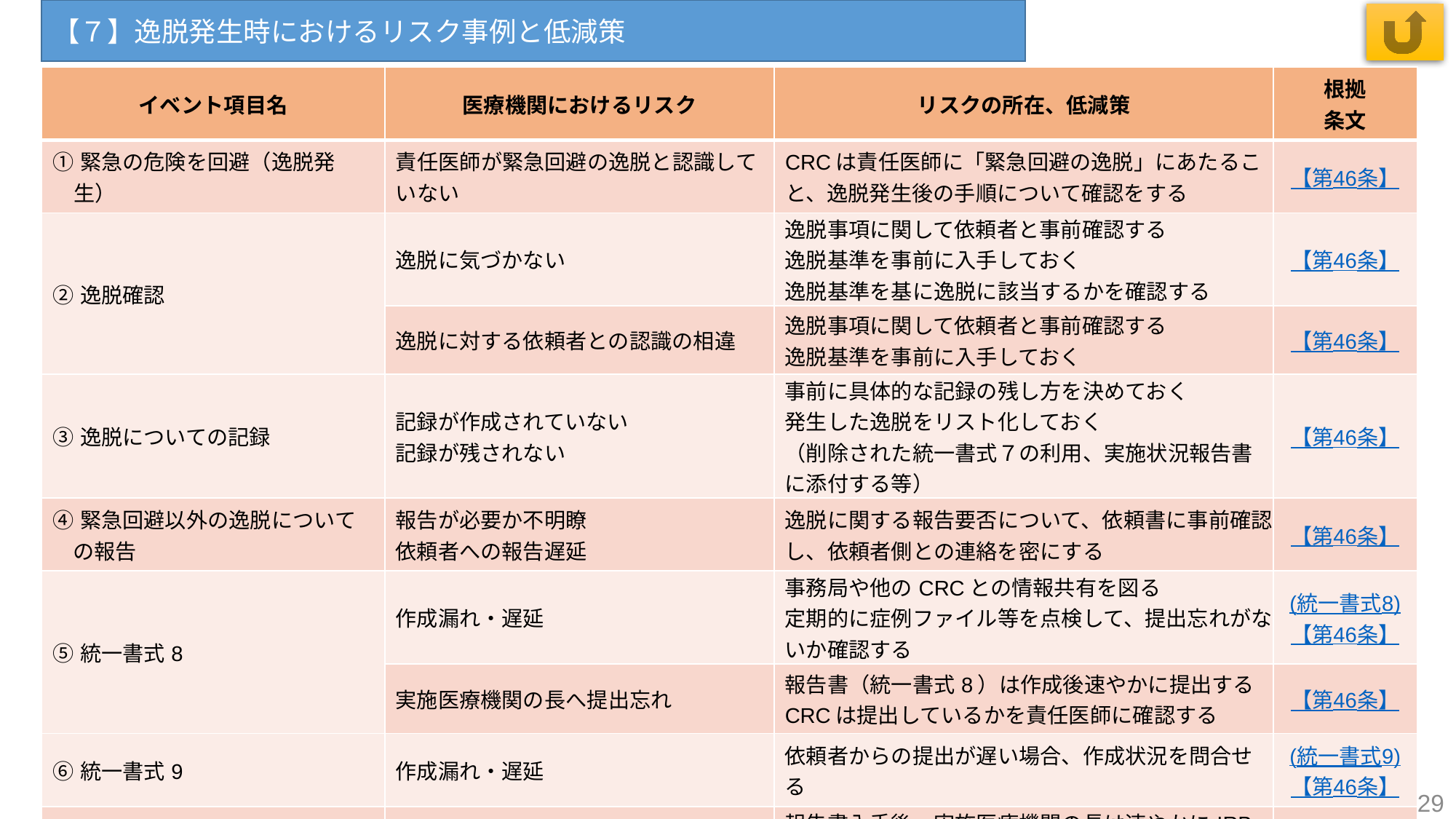

【７】逸脱発生時におけるリスク事例と低減策

| イベント項目名 | 医療機関におけるリスク | リスクの所在、低減策 | 根拠 条文 |
| --- | --- | --- | --- |
| ①緊急の危険を回避（逸脱発生） | 責任医師が緊急回避の逸脱と認識していない | CRCは責任医師に「緊急回避の逸脱」にあたること、逸脱発生後の手順について確認をする | 【第46条】 |
| ②逸脱確認 | 逸脱に気づかない | 逸脱事項に関して依頼者と事前確認する 逸脱基準を事前に入手しておく 逸脱基準を基に逸脱に該当するかを確認する | 【第46条】 |
|  | 逸脱に対する依頼者との認識の相違 | 逸脱事項に関して依頼者と事前確認する 逸脱基準を事前に入手しておく | 【第46条】 |
| ③逸脱についての記録 | 記録が作成されていない 記録が残されない | 事前に具体的な記録の残し方を決めておく 発生した逸脱をリスト化しておく （削除された統一書式７の利用、実施状況報告書に添付する等） | 【第46条】 |
| ④緊急回避以外の逸脱について の報告 | 報告が必要か不明瞭 依頼者への報告遅延 | 逸脱に関する報告要否について、依頼書に事前確認し、依頼者側との連絡を密にする | 【第46条】 |
| ⑤統一書式8 | 作成漏れ・遅延 | 事務局や他のCRCとの情報共有を図る 定期的に症例ファイル等を点検して、提出忘れがないか確認する | (統一書式8) 【第46条】 |
|  | 実施医療機関の長へ提出忘れ | 報告書（統一書式8）は作成後速やかに提出する CRCは提出しているかを責任医師に確認する | 【第46条】 |
| ⑥統一書式9 | 作成漏れ・遅延 | 依頼者からの提出が遅い場合、作成状況を問合せる | (統一書式9) 【第46条】 |
| ⑦IRBに提出、承認取得 | IRBへの報告漏れ | 報告書入手後、実施医療機関の長は速やかにIRBへ提出する | 【第46条】 |